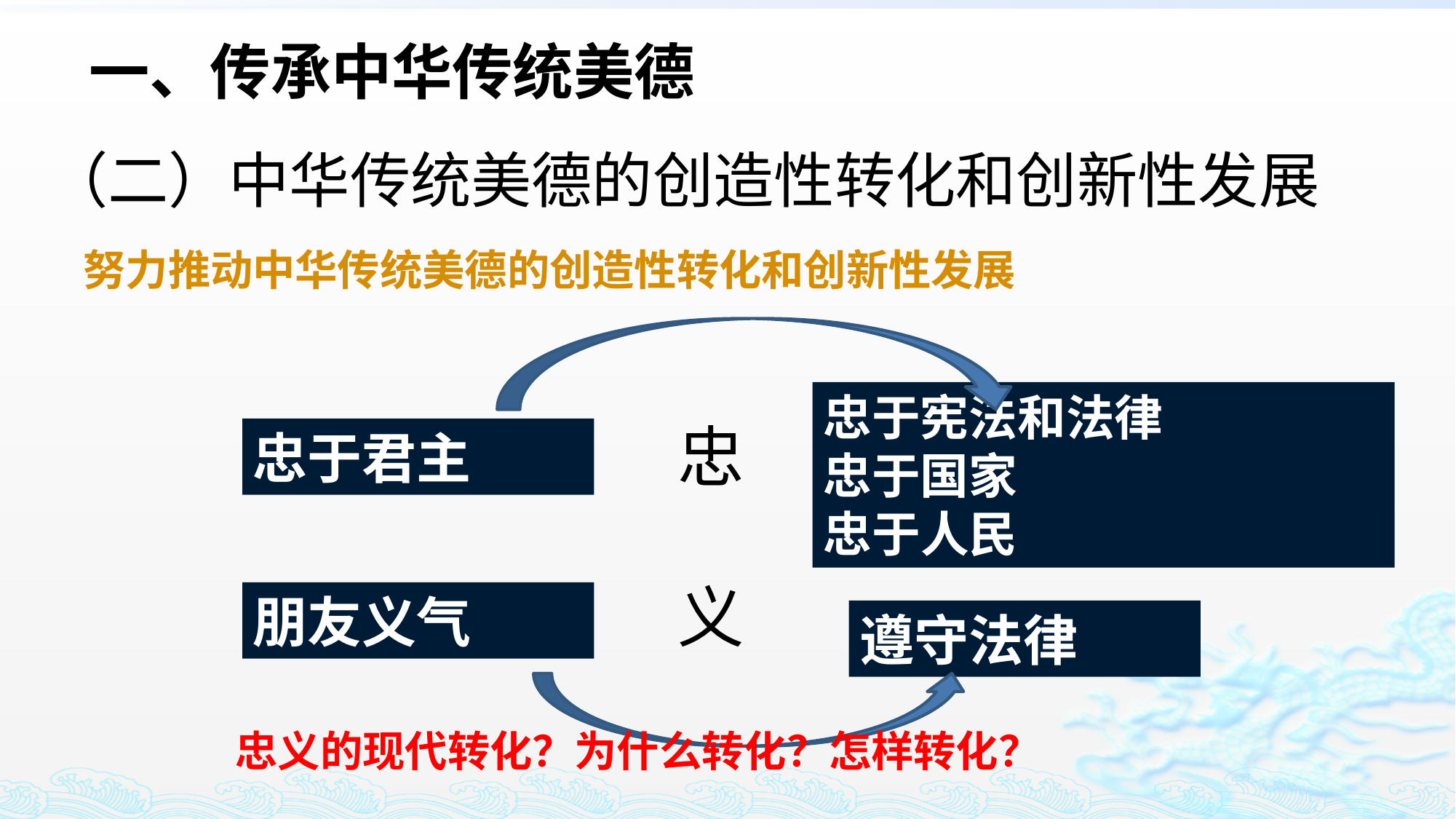

一、传承中华传统美德
（二）中华传统美德的创造性转化和创新性发展
努力推动中华传统美德的创造性转化和创新性发展

忠于宪法和法律
忠于国家
忠于人民
忠

义
忠于君主
朋友义气
遵守法律

忠义的现代转化？为什么转化？怎样转化？